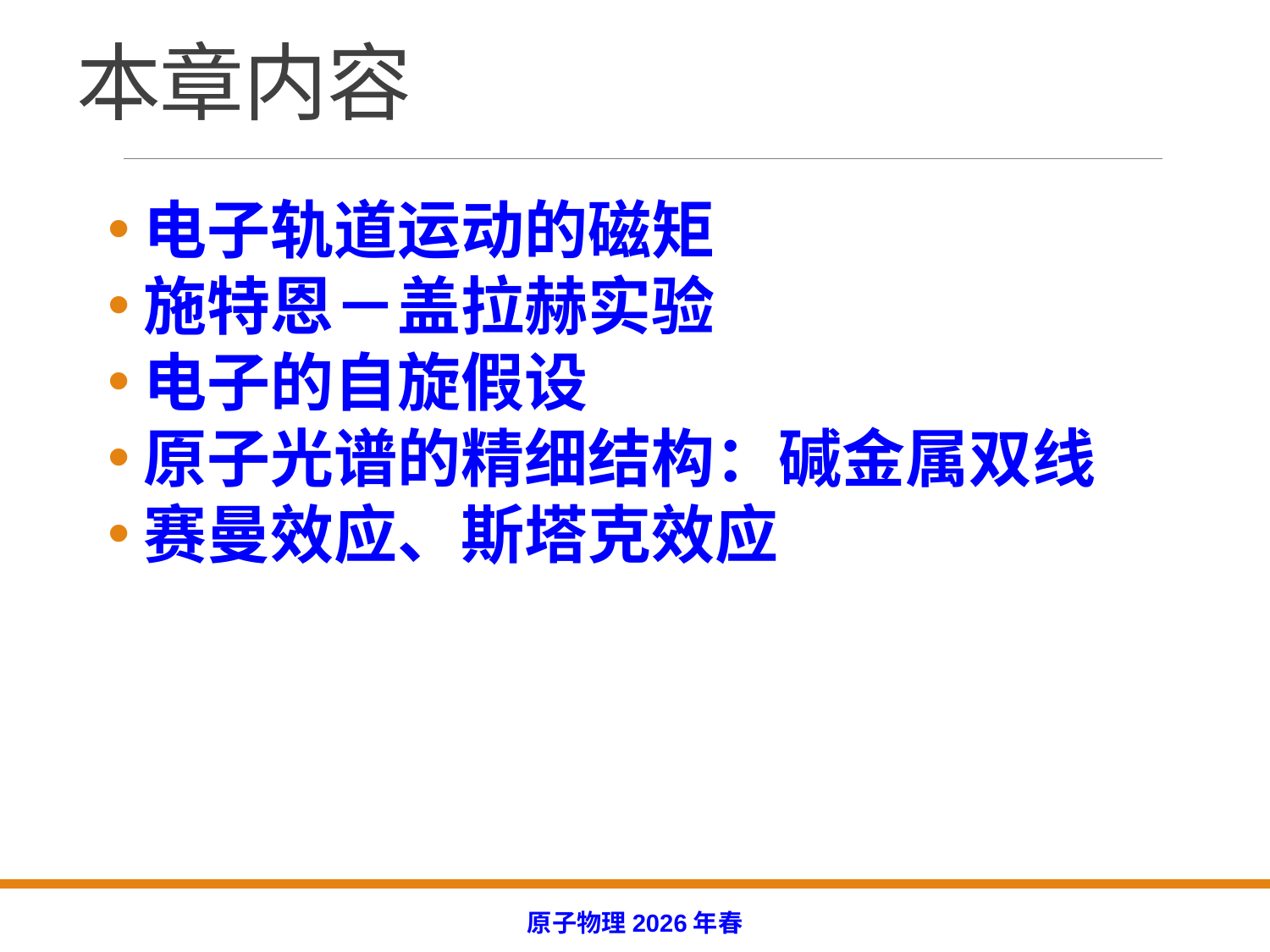

# 本章内容
电子轨道运动的磁矩
施特恩－盖拉赫实验
电子的自旋假设
原子光谱的精细结构：碱金属双线
赛曼效应、斯塔克效应
原子物理2026年春
4